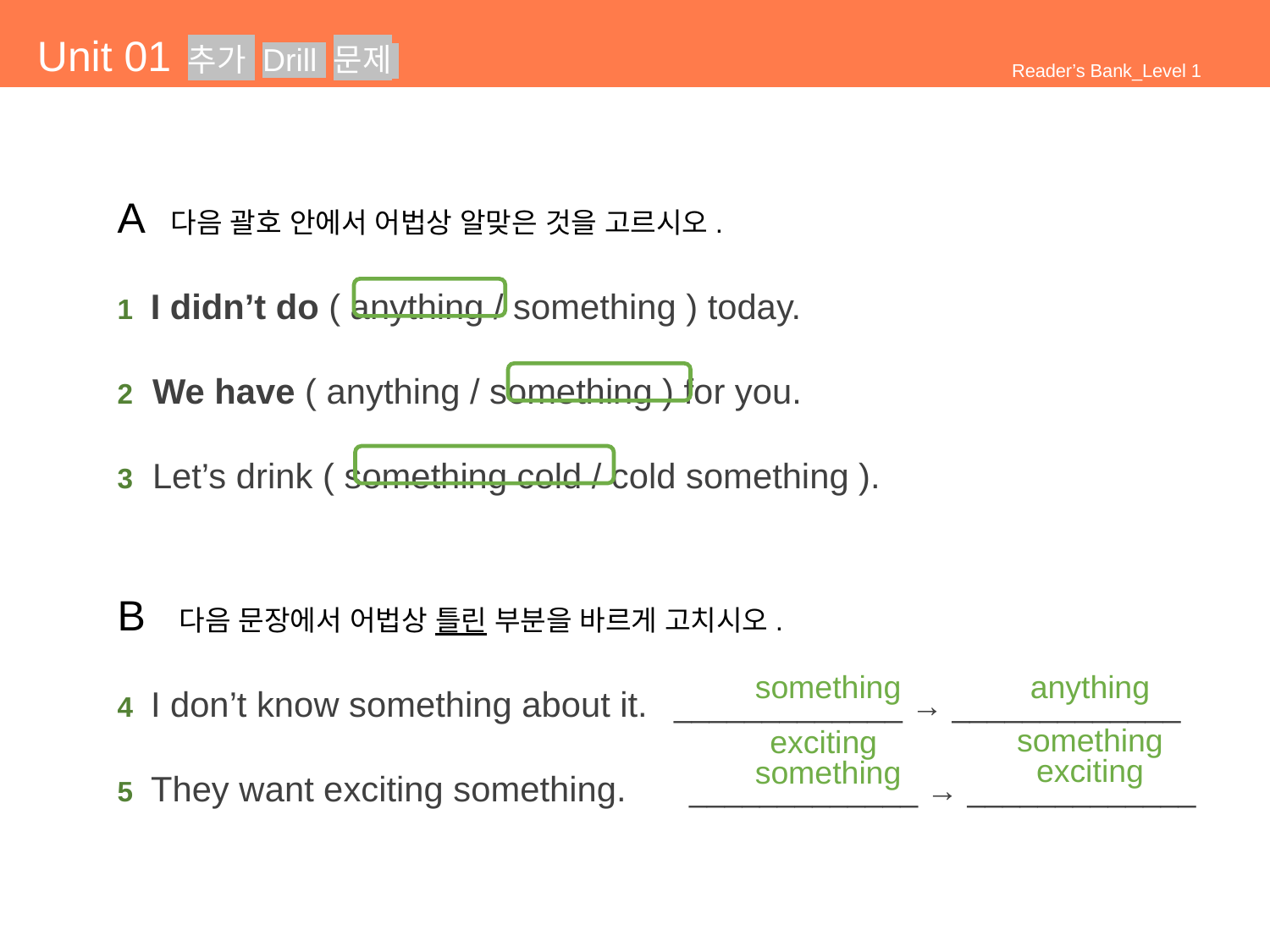

# Unit 01 추가 Drill 문제
Reader’s Bank_Level 1

A  다음 괄호 안에서 어법상 알맞은 것을 고르시오.
1  I didn’t do ( anything / something ) today.
2  We have ( anything / something ) for you.
3  Let’s drink ( something cold / cold something ).

B  다음 문장에서 어법상 틀린 부분을 바르게 고치시오.
4  I don’t know something about it.   _____________ → _____________
5  They want exciting something.       _____________ → _____________

anything
something
something
exciting
exciting
something